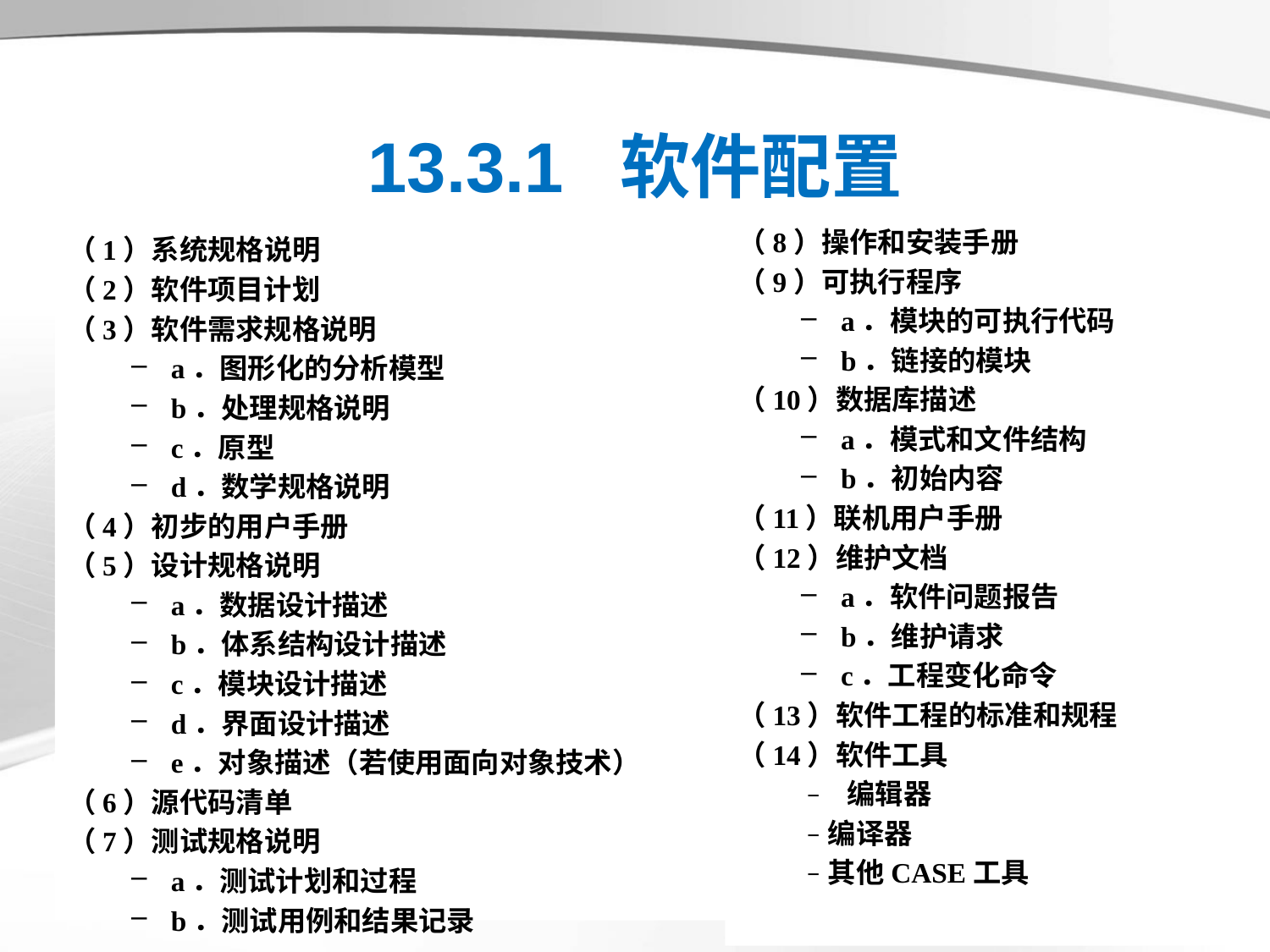

# 13.3.1  软件配置
（8）操作和安装手册
（9）可执行程序
a．模块的可执行代码
b．链接的模块
（10）数据库描述
a．模式和文件结构
b．初始内容
（11）联机用户手册
（12）维护文档
a．软件问题报告
b．维护请求
c．工程变化命令
（13）软件工程的标准和规程
（14）软件工具
  编辑器
编译器
其他CASE工具

（1）系统规格说明
（2）软件项目计划
（3）软件需求规格说明
a．图形化的分析模型
b．处理规格说明
c．原型
d．数学规格说明
（4）初步的用户手册
（5）设计规格说明
a．数据设计描述
b．体系结构设计描述
c．模块设计描述
d．界面设计描述
e．对象描述（若使用面向对象技术）
（6）源代码清单
（7）测试规格说明
a．测试计划和过程
b．测试用例和结果记录